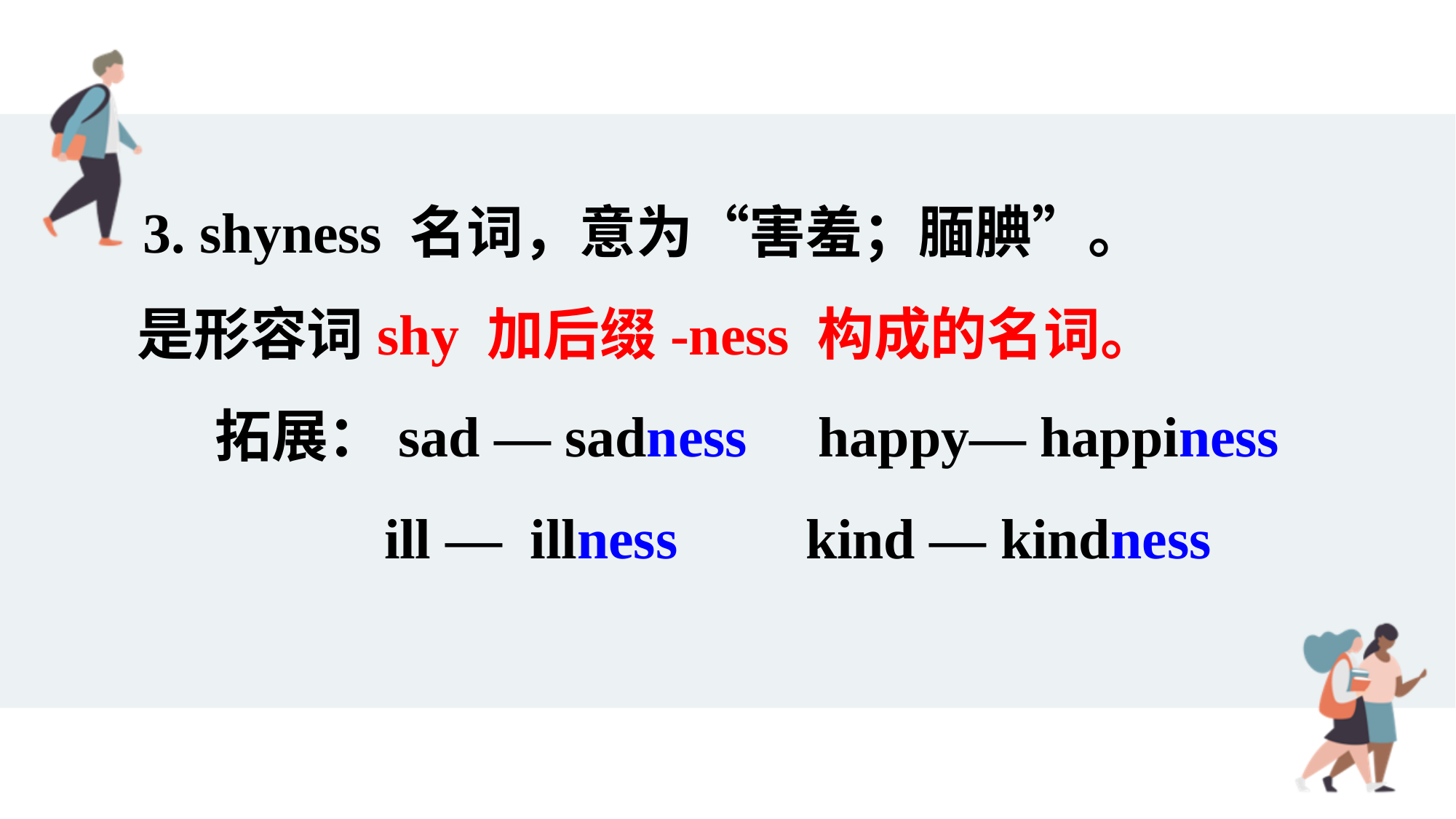

3. shyness 名词，意为“害羞；腼腆”。
    是形容词shy 加后缀-ness 构成的名词。
          拓展：sad — sadness     happy— happiness
                      ill —  illness         kind — kindness